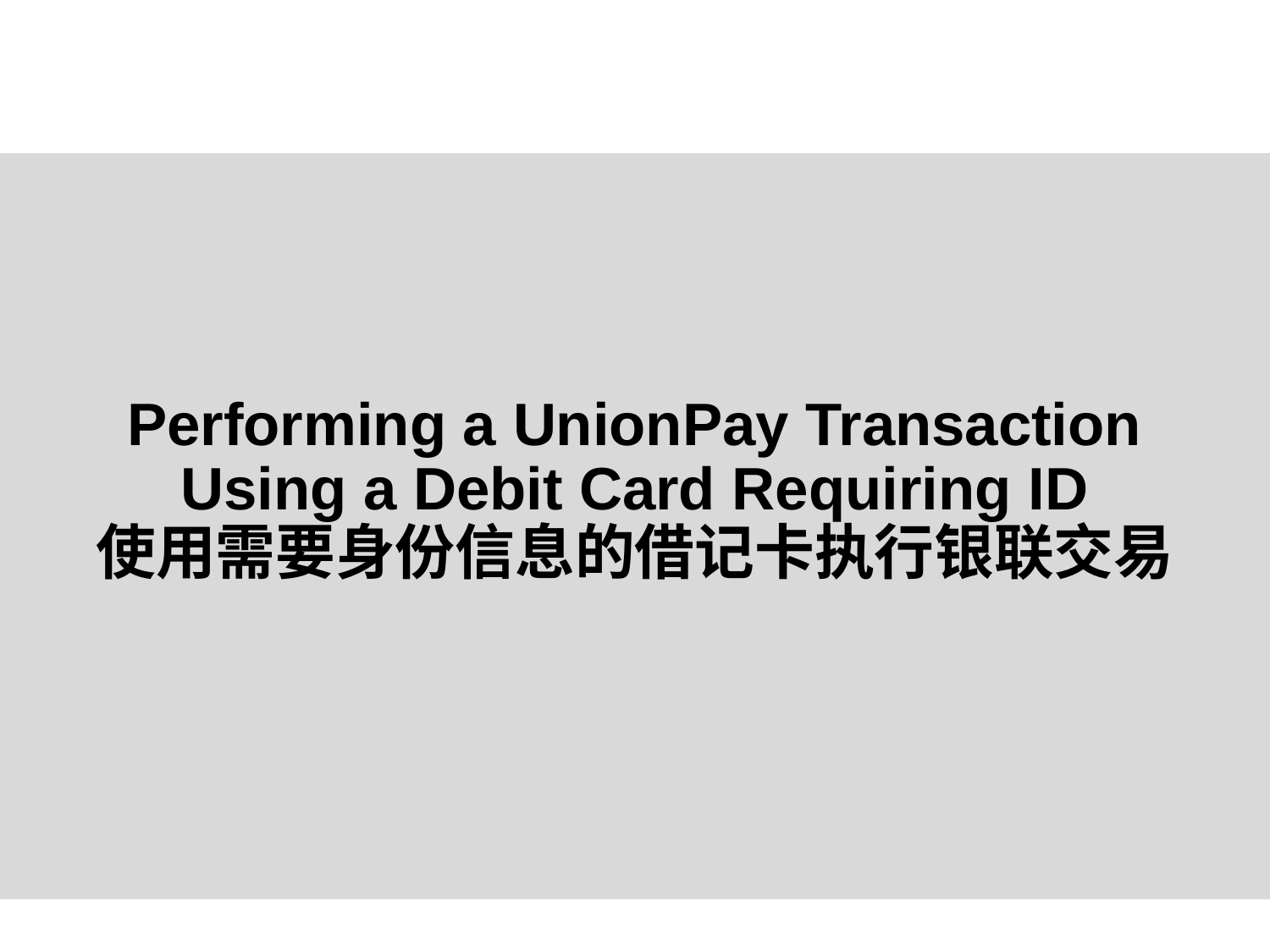

# Performing a UnionPay Transaction Using a Debit Card Requiring ID 使用需要身份信息的借记卡执行银联交易